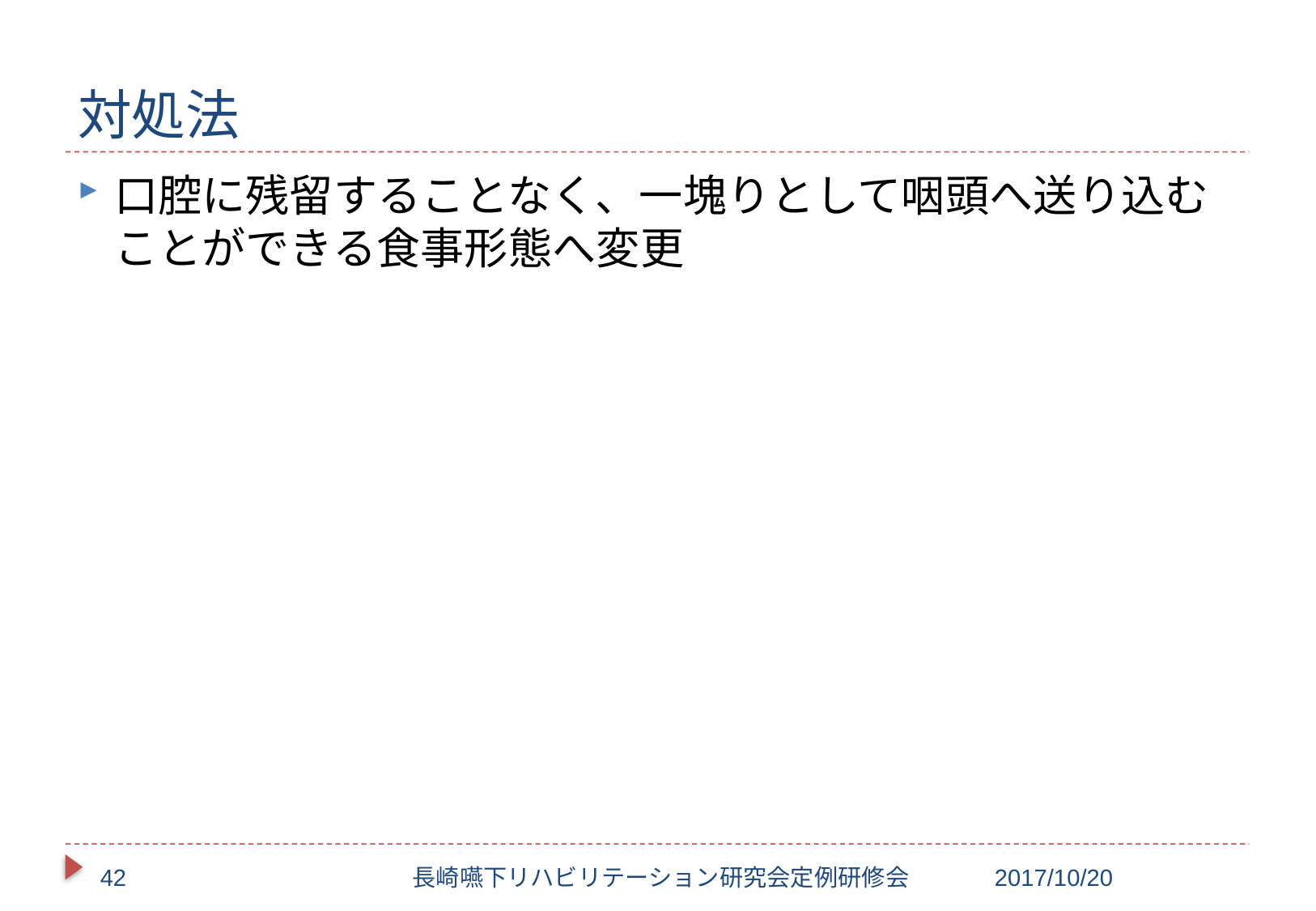

# 対処法
口腔に残留することなく、一塊りとして咽頭へ送り込むことができる食事形態へ変更
42
長崎嚥下リハビリテーション研究会定例研修会
2017/10/20